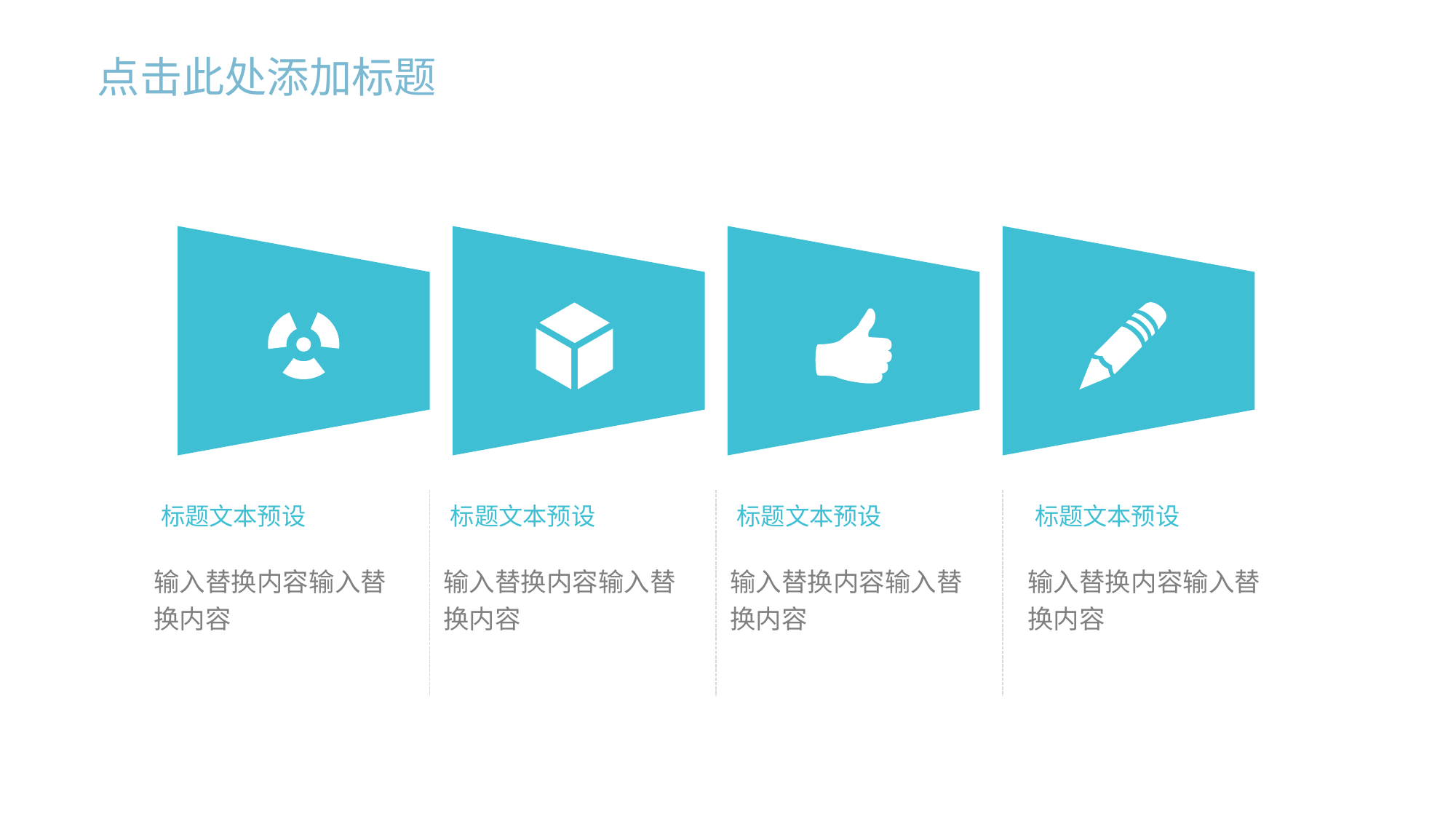

点击此处添加标题

标题文本预设
标题文本预设
标题文本预设
标题文本预设
输入替换内容输入替换内容
输入替换内容输入替换内容
输入替换内容输入替换内容
输入替换内容输入替换内容